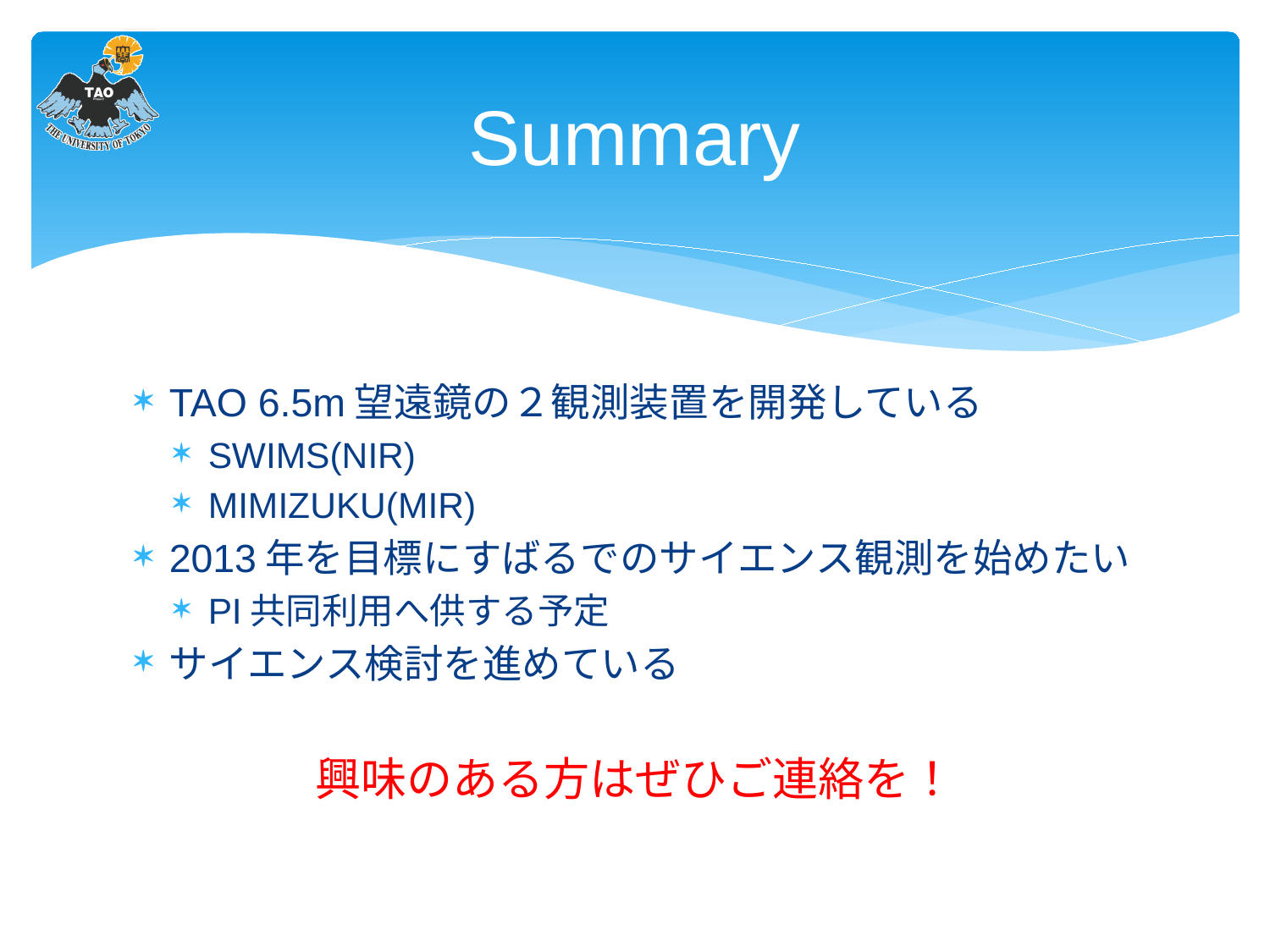

# Summary
TAO 6.5m望遠鏡の２観測装置を開発している
SWIMS(NIR)
MIMIZUKU(MIR)
2013年を目標にすばるでのサイエンス観測を始めたい
PI共同利用へ供する予定
サイエンス検討を進めている

興味のある方はぜひご連絡を！